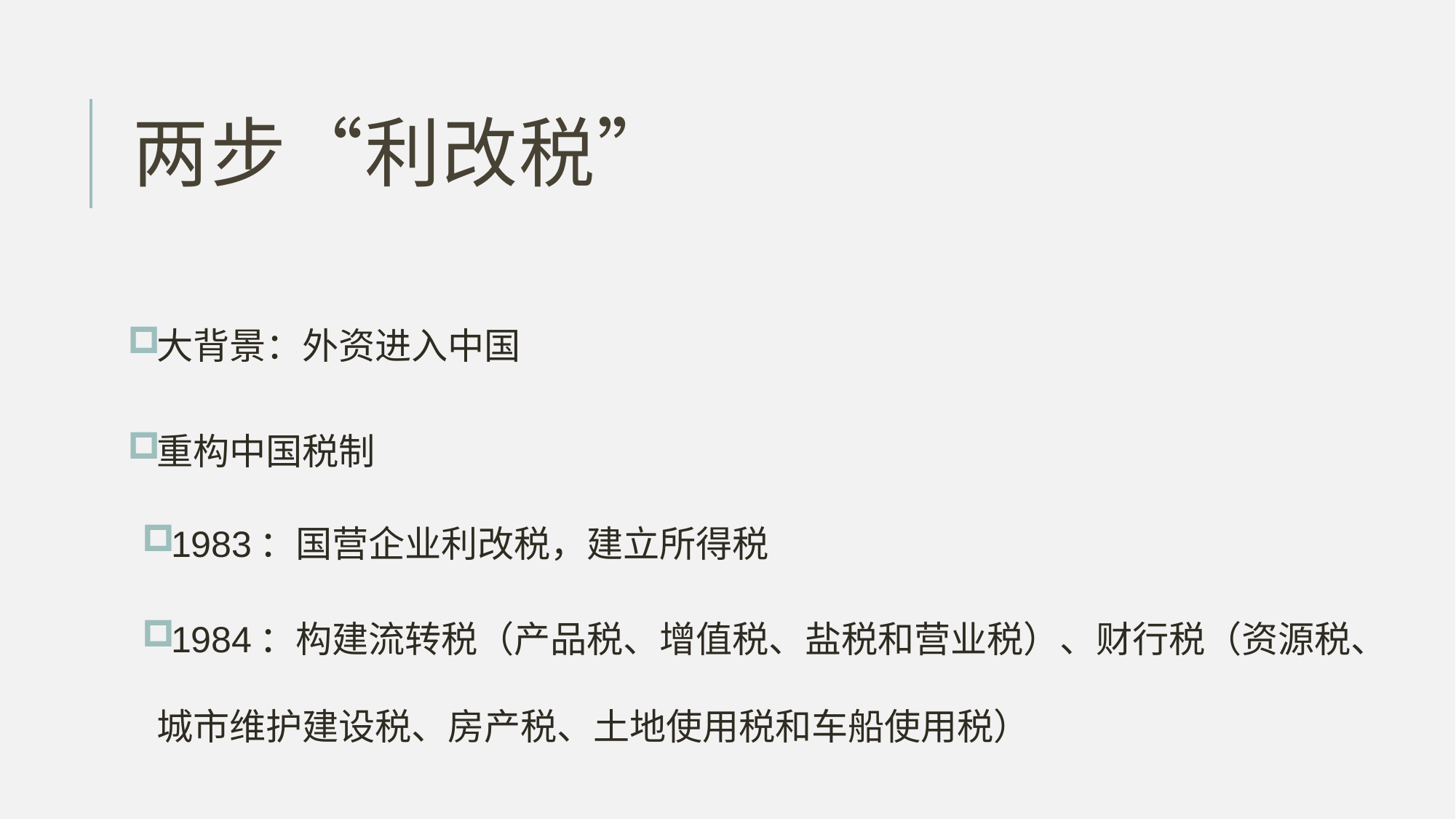

# 两步“利改税”
大背景：外资进入中国
重构中国税制
1983：国营企业利改税，建立所得税
1984：构建流转税（产品税、增值税、盐税和营业税）、财行税（资源税、城市维护建设税、房产税、土地使用税和车船使用税）